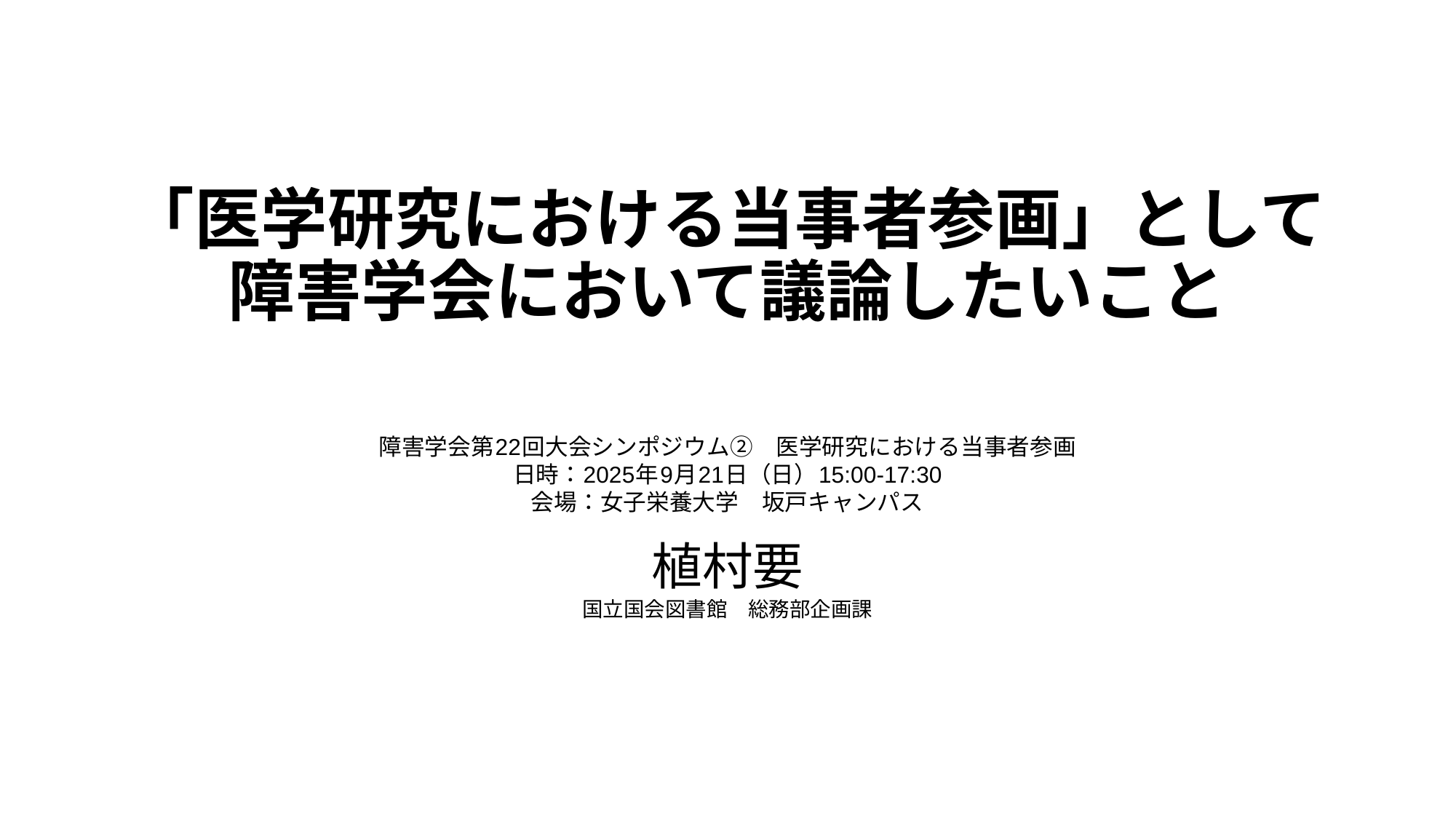

# 「医学研究における当事者参画」として 障害学会において議論したいこと
障害学会第22回大会シンポジウム②　医学研究における当事者参画
日時：2025年9月21日（日）15:00-17:30
会場：女子栄養大学　坂戸キャンパス

植村要
国立国会図書館　総務部企画課